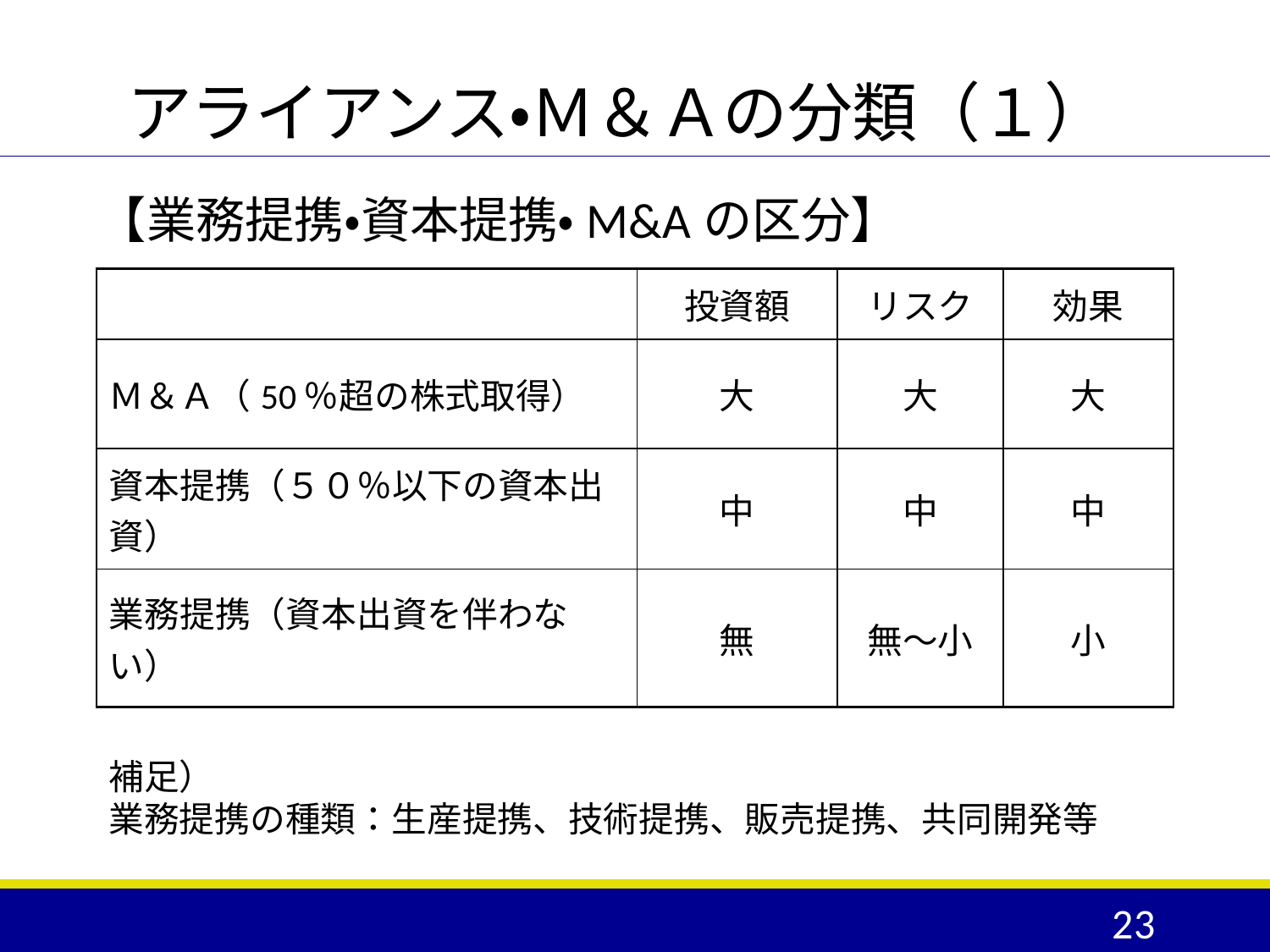

# アライアンス・Ｍ＆Ａの分類（１）
【業務提携・資本提携・M&Aの区分】
|  | 投資額 | リスク | 効果 |
| --- | --- | --- | --- |
| Ｍ＆Ａ（50％超の株式取得） | 大 | 大 | 大 |
| 資本提携（５０％以下の資本出資） | 中 | 中 | 中 |
| 業務提携（資本出資を伴わない） | 無 | 無～小 | 小 |
補足）
業務提携の種類：生産提携、技術提携、販売提携、共同開発等
23